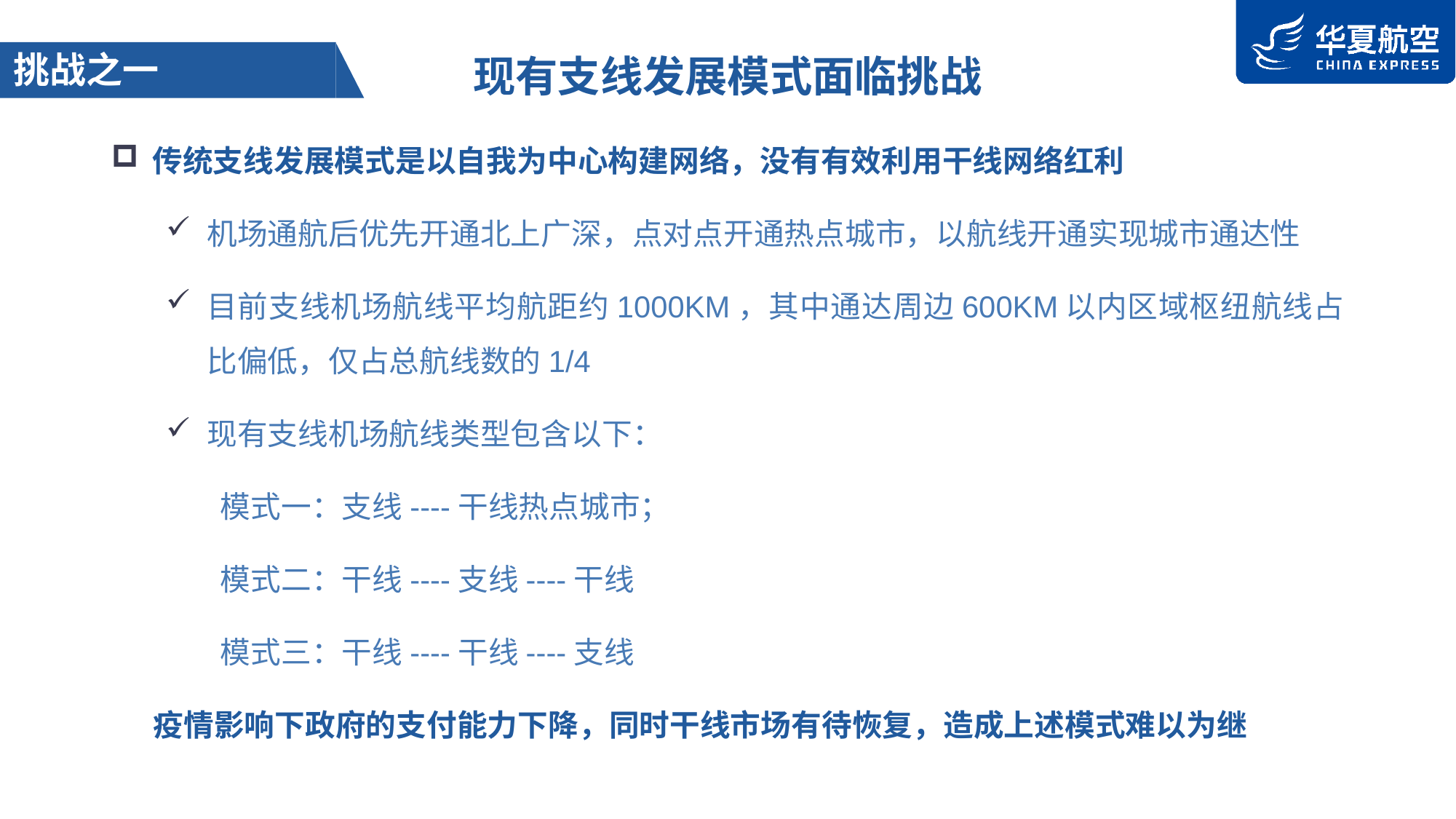

现有支线发展模式面临挑战
挑战之一
传统支线发展模式是以自我为中心构建网络，没有有效利用干线网络红利
机场通航后优先开通北上广深，点对点开通热点城市，以航线开通实现城市通达性
目前支线机场航线平均航距约1000KM，其中通达周边600KM以内区域枢纽航线占比偏低，仅占总航线数的1/4
现有支线机场航线类型包含以下：
       模式一：支线----干线热点城市；
       模式二：干线----支线----干线
       模式三：干线----干线----支线
     疫情影响下政府的支付能力下降，同时干线市场有待恢复，造成上述模式难以为继